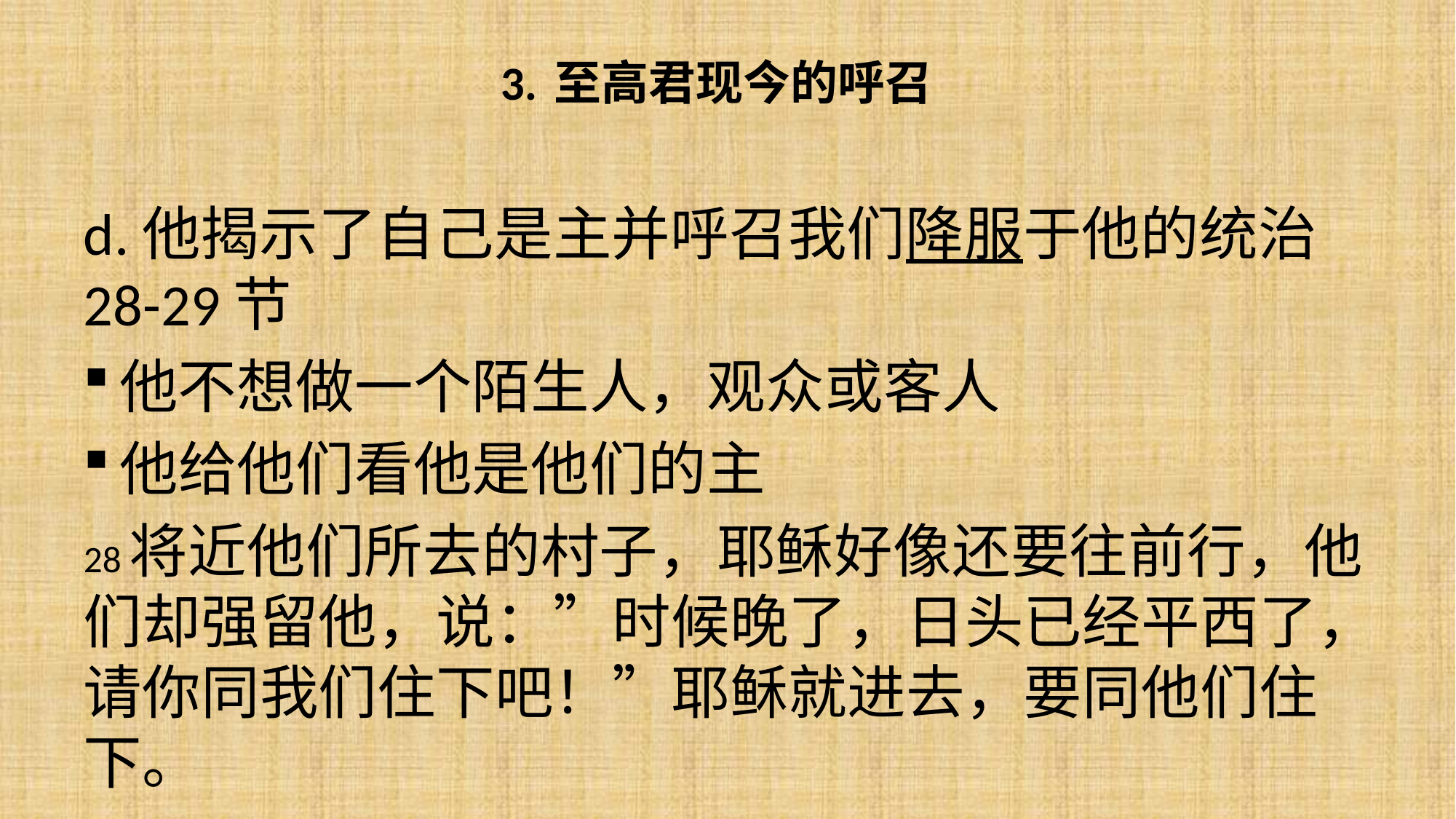

# 3. 至高君现今的呼召
d.他揭示了自己是主并呼召我们降服于他的统治28-29节
他不想做一个陌生人，观众或客人
他给他们看他是他们的主
28将近他们所去的村子，耶稣好像还要往前行，他们却强留他，说：”时候晚了，日头已经平西了，请你同我们住下吧！”耶稣就进去，要同他们住下。